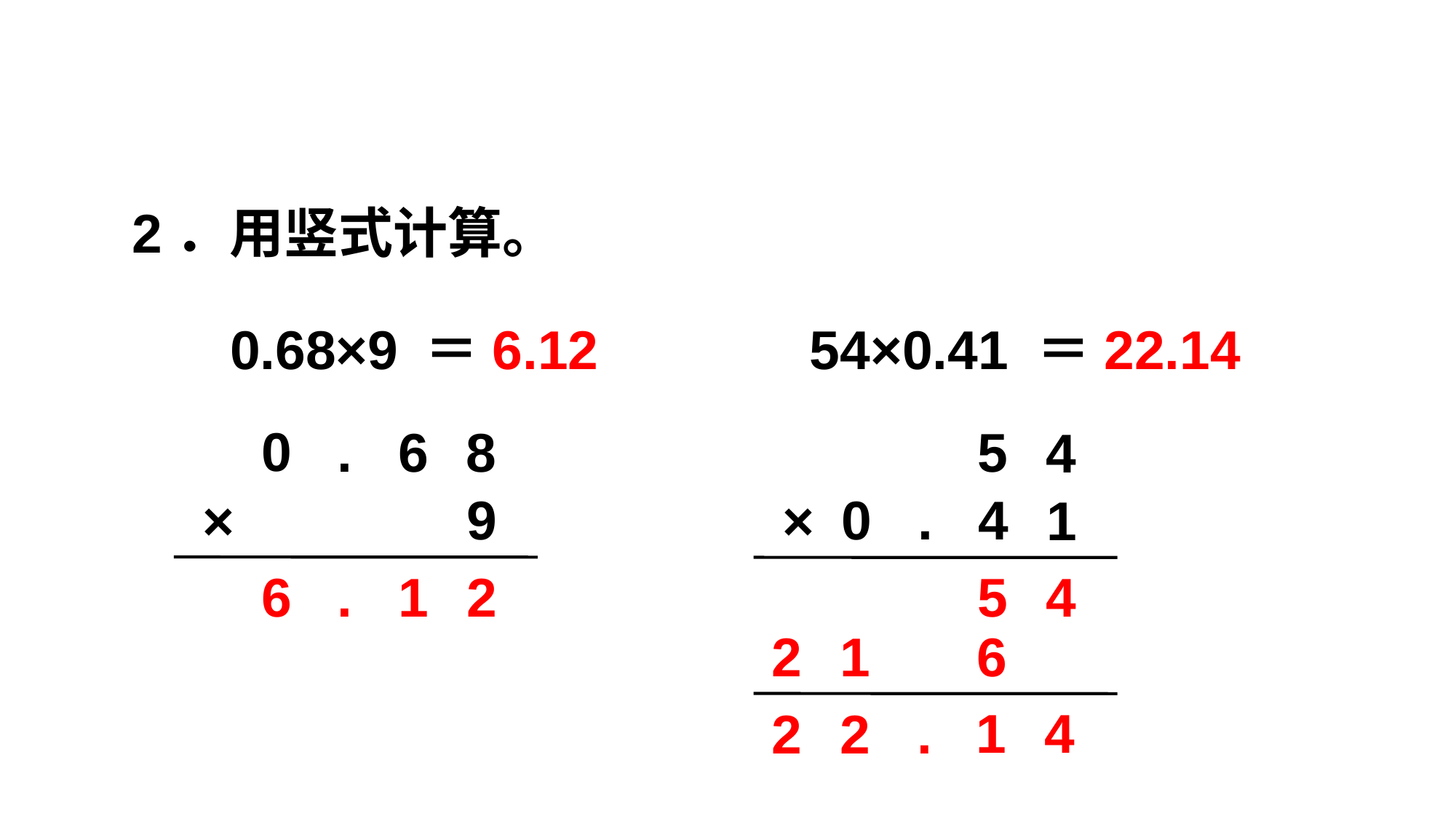

2．用竖式计算。
0.68×9
＝6.12
54×0.41
＝22.14
0
.
6
8
9
×
5
4
0
.
4
1
×
1
2
5
4
6
.
1
6
2
1
4
2
2
.